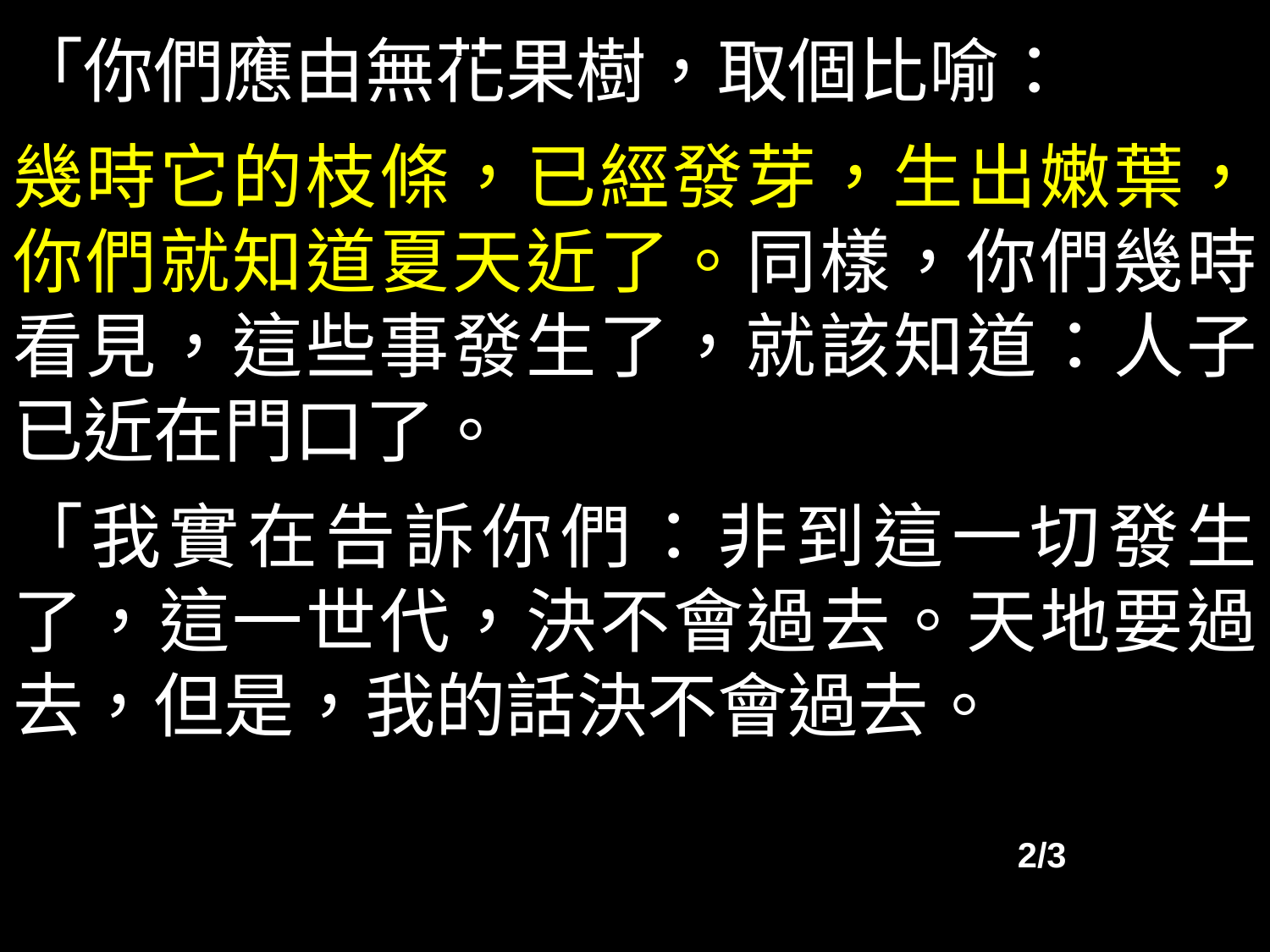

「你們應由無花果樹，取個比喻：
幾時它的枝條，已經發芽，生出嫩葉，你們就知道夏天近了。同樣，你們幾時看見，這些事發生了，就該知道：人子已近在門口了。
「我實在告訴你們：非到這一切發生了，這一世代，決不會過去。天地要過去，但是，我的話決不會過去。

2/3